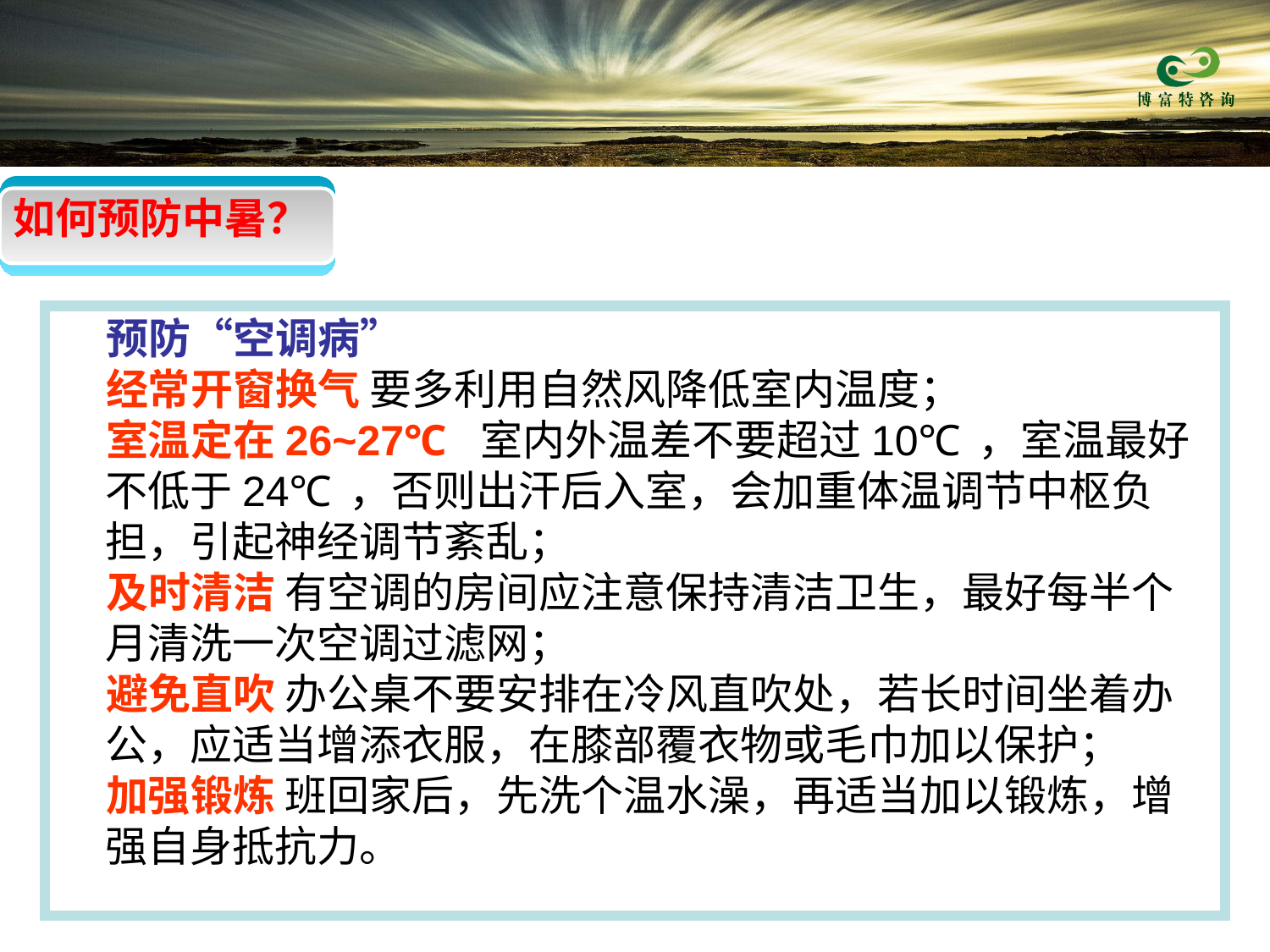

如何预防中暑？
    预防“空调病”
    经常开窗换气 要多利用自然风降低室内温度；
    室温定在26~27℃  室内外温差不要超过10℃，室温最好不低于24℃，否则出汗后入室，会加重体温调节中枢负担，引起神经调节紊乱；
    及时清洁 有空调的房间应注意保持清洁卫生，最好每半个月清洗一次空调过滤网；
    避免直吹 办公桌不要安排在冷风直吹处，若长时间坐着办公，应适当增添衣服，在膝部覆衣物或毛巾加以保护；
    加强锻炼 班回家后，先洗个温水澡，再适当加以锻炼，增强自身抵抗力。